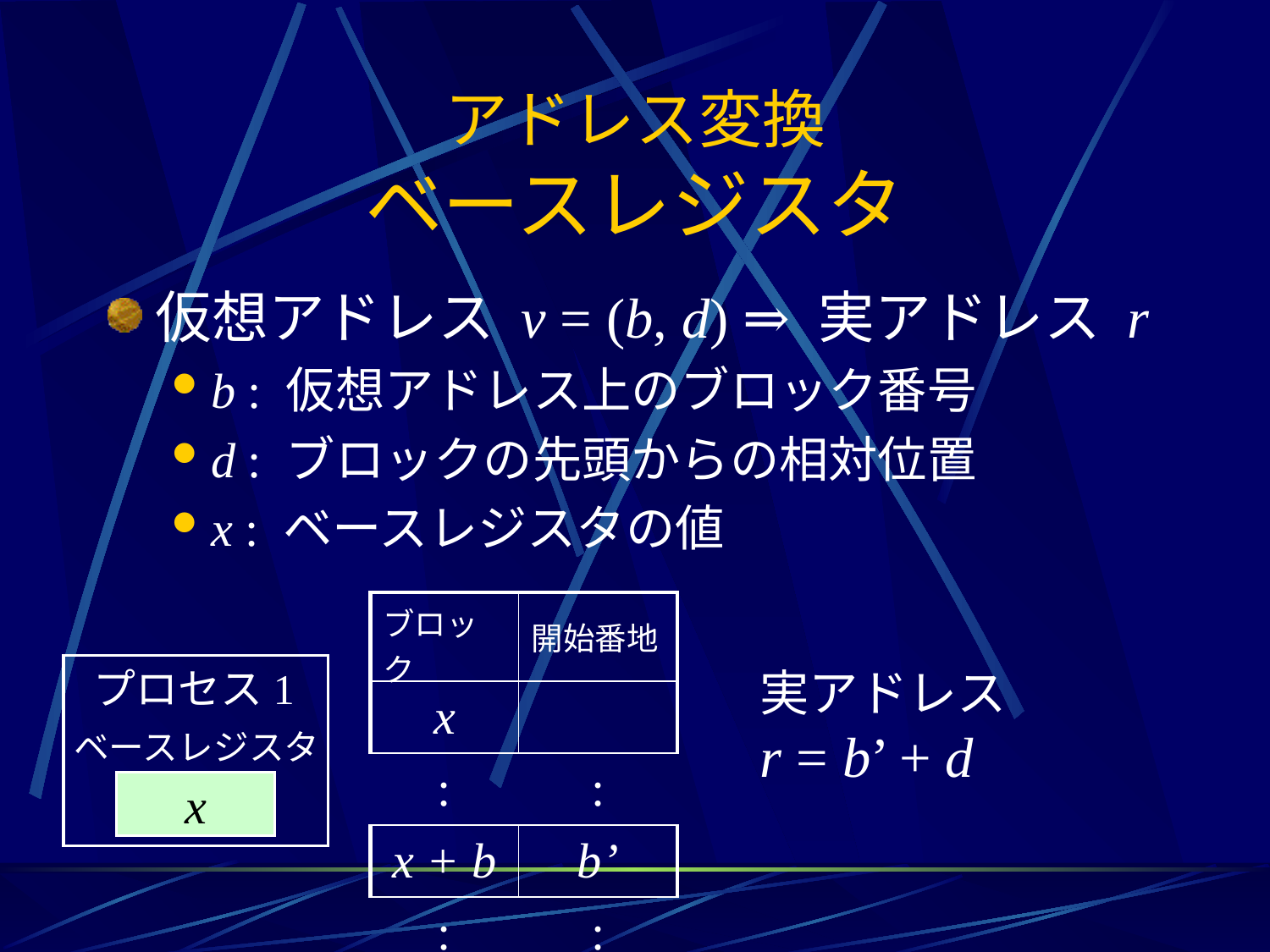

# アドレス変換 ベースレジスタ
仮想アドレス v = (b, d) ⇒ 実アドレス r
b : 仮想アドレス上のブロック番号
d : ブロックの先頭からの相対位置
x : ベースレジスタの値
| ブロック | 開始番地 |
| --- | --- |
| x |  |
| : | : |
| x + b | b’ |
| : | : |

プロセス1
ベースレジスタ
x
実アドレス
r = b’ + d